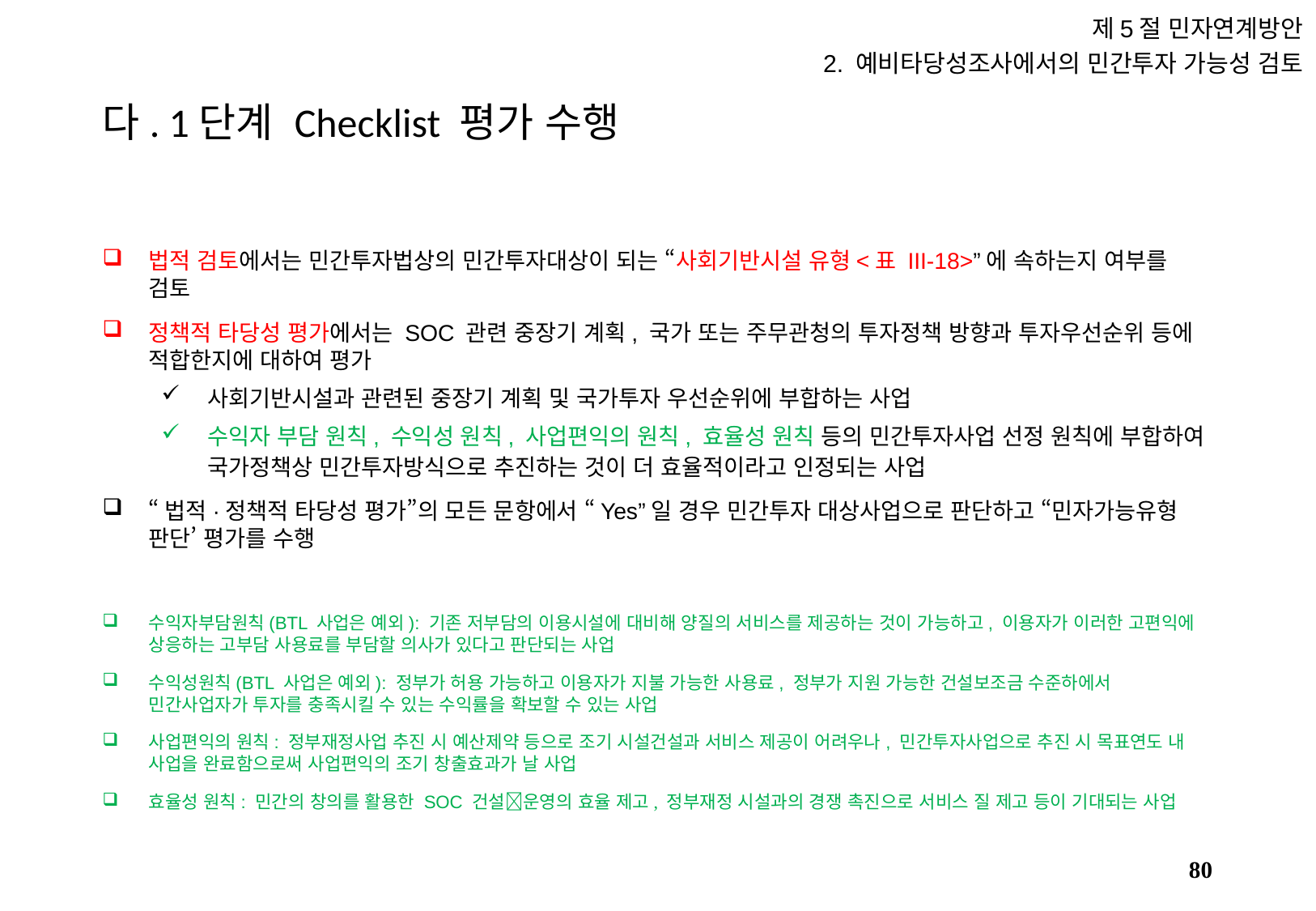

제5절 민자연계방안
2. 예비타당성조사에서의 민간투자 가능성 검토
# 다. 1단계 Checklist 평가 수행
법적 검토에서는 민간투자법상의 민간투자대상이 되는 “사회기반시설 유형<표 III-18>”에 속하는지 여부를 검토
정책적 타당성 평가에서는 SOC 관련 중장기 계획, 국가 또는 주무관청의 투자정책 방향과 투자우선순위 등에 적합한지에 대하여 평가
사회기반시설과 관련된 중장기 계획 및 국가투자 우선순위에 부합하는 사업
수익자 부담 원칙, 수익성 원칙, 사업편익의 원칙, 효율성 원칙 등의 민간투자사업 선정 원칙에 부합하여 국가정책상 민간투자방식으로 추진하는 것이 더 효율적이라고 인정되는 사업
“법적·정책적 타당성 평가”의 모든 문항에서 “Yes”일 경우 민간투자 대상사업으로 판단하고 “민자가능유형 판단’ 평가를 수행

수익자부담원칙(BTL 사업은 예외): 기존 저부담의 이용시설에 대비해 양질의 서비스를 제공하는 것이 가능하고, 이용자가 이러한 고편익에 상응하는 고부담 사용료를 부담할 의사가 있다고 판단되는 사업
수익성원칙(BTL 사업은 예외): 정부가 허용 가능하고 이용자가 지불 가능한 사용료, 정부가 지원 가능한 건설보조금 수준하에서 민간사업자가 투자를 충족시킬 수 있는 수익률을 확보할 수 있는 사업
사업편익의 원칙: 정부재정사업 추진 시 예산제약 등으로 조기 시설건설과 서비스 제공이 어려우나, 민간투자사업으로 추진 시 목표연도 내 사업을 완료함으로써 사업편익의 조기 창출효과가 날 사업
효율성 원칙: 민간의 창의를 활용한 SOC 건설⋅운영의 효율 제고, 정부재정 시설과의 경쟁 촉진으로 서비스 질 제고 등이 기대되는 사업
80